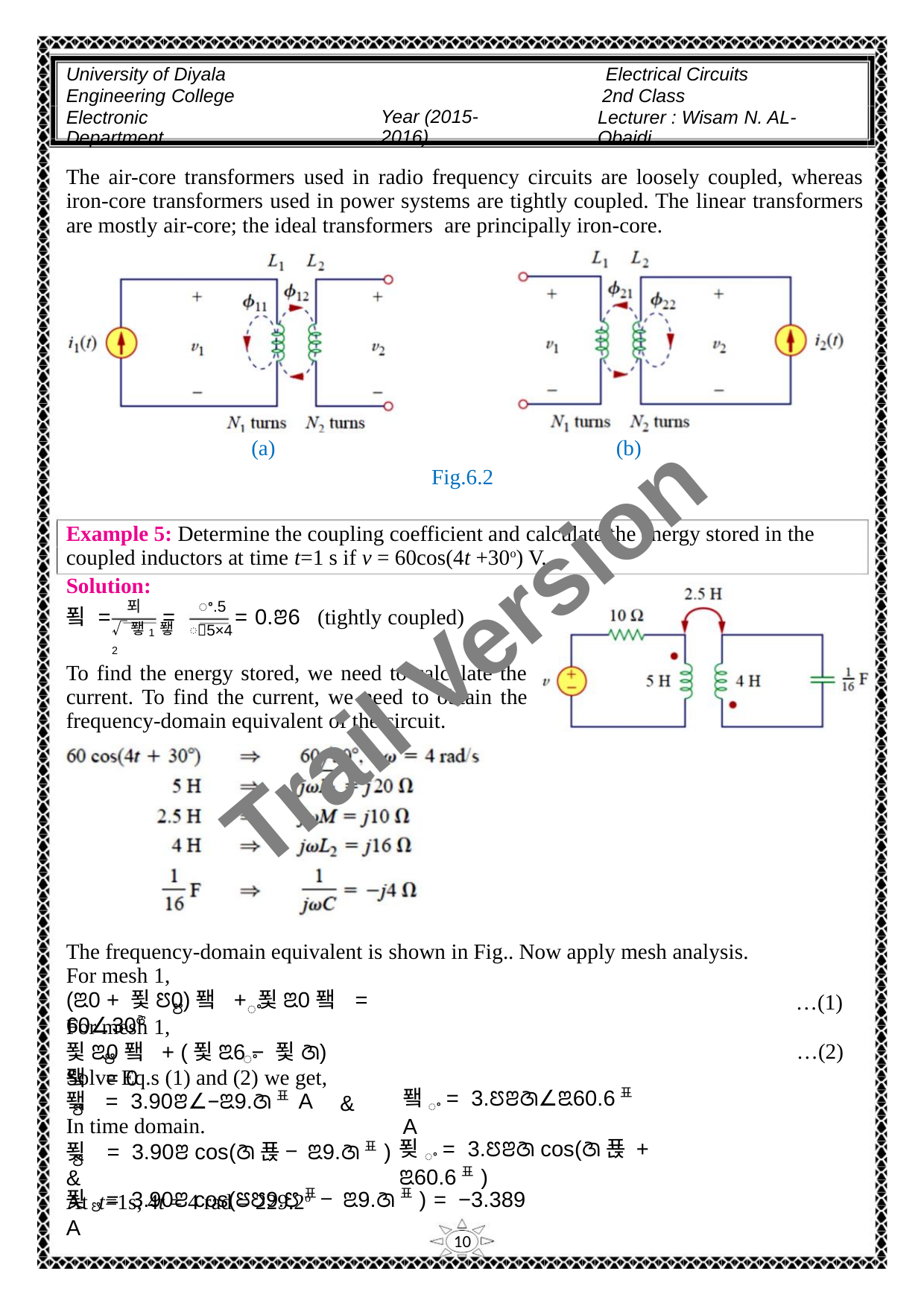

University of Diyala
Engineering College
Electronic Department
Electrical Circuits
2nd Class
Lecturer : Wisam N. AL-Obaidi
Year (2015-2016)
The air-core transformers used in radio frequency circuits are loosely coupled, whereas
iron-core transformers used in power systems are tightly coupled. The linear transformers
are mostly air-core; the ideal transformers are principally iron-core.
(a)
(b)
Fig.6.2
Example 5: Determine the coupling coefficient and calculate the energy stored in the
coupled inductors at time t=1 s if v = 60cos(4t +30o) V.
Solution:
Trail Version
Trail Version
Trail Version
Trail Version
Trail Version
Trail Version
Trail Version
Trail Version
Trail Version
Trail Version
Trail Version
Trail Version
Trail Version
푀
ꢀ.5
푘 =
=
= 0.ꢂ6 (tightly coupled)
ꢁ5×4
√퐿1퐿2
To find the energy stored, we need to calculate the
current. To find the current, we need to obtain the
frequency-domain equivalent of the circuit.
The frequency-domain equivalent is shown in Fig.. Now apply mesh analysis.
For mesh 1,
(ꢃ0 + 푗ꢄ0)퐼 + 푗ꢃ0퐼 = 60∠30ꢆ
…(1)
…(2)
ꢅ
ꢀ
For mesh 1,
푗ꢃ0퐼 + (푗ꢃ6 − 푗ꢇ)퐼 = 0
ꢅ
ꢀ
Solve Eq.s (1) and (2) we get,
퐼 = 3.90ꢂ∠−ꢃ9.ꢇ표 A
In time domain.
푖 = 3.90ꢂ cos(ꢇ푡 − ꢃ9.ꢇ표) &
At t=1s, 4t = 4 rad = 229.2o
퐼ꢀ = 3.ꢄꢂꢇ∠ꢃ60.6표 A
&
ꢅ
푖ꢀ = 3.ꢄꢂꢇ cos(ꢇ푡 + ꢃ60.6표)
ꢅ
푖ꢅ = 3.90ꢂ cos(ꢄꢄ9.ꢄ표 − ꢃ9.ꢇ표) = −3.389 A
10